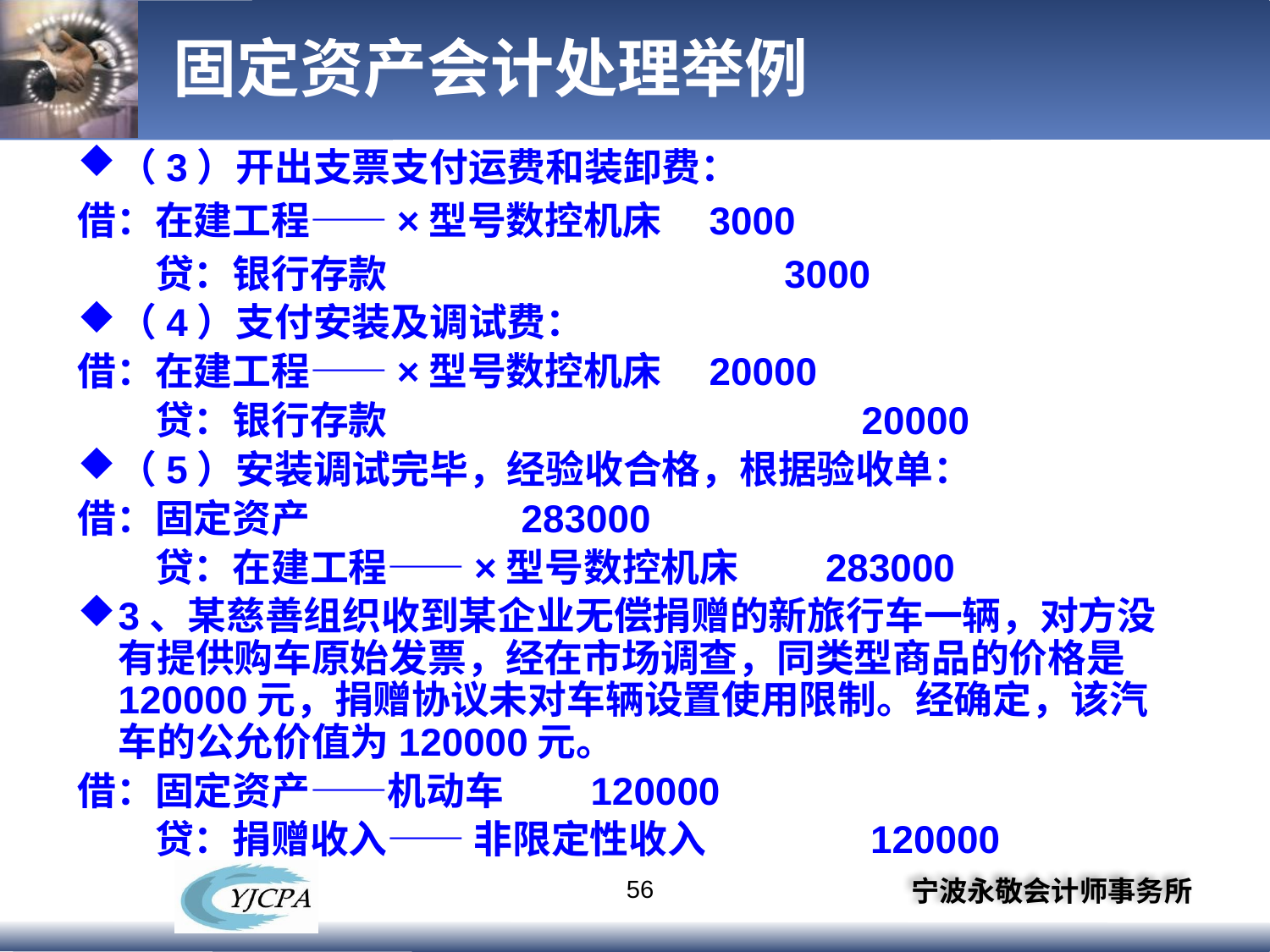

# 固定资产会计处理举例
（3）开出支票支付运费和装卸费：
借：在建工程——×型号数控机床　3000
　　贷：银行存款　　　　　　　　　　3000
（4）支付安装及调试费：
借：在建工程——×型号数控机床　20000
　　贷：银行存款　　　　　　　　　　　　20000
（5）安装调试完毕，经验收合格，根据验收单：
借：固定资产　　              283000
　　贷：在建工程——×型号数控机床　　283000
3、某慈善组织收到某企业无偿捐赠的新旅行车一辆，对方没有提供购车原始发票，经在市场调查，同类型商品的价格是120000元，捐赠协议未对车辆设置使用限制。经确定，该汽车的公允价值为120000元。
借：固定资产——机动车　　120000
　　贷：捐赠收入—— 非限定性收入　　　　120000